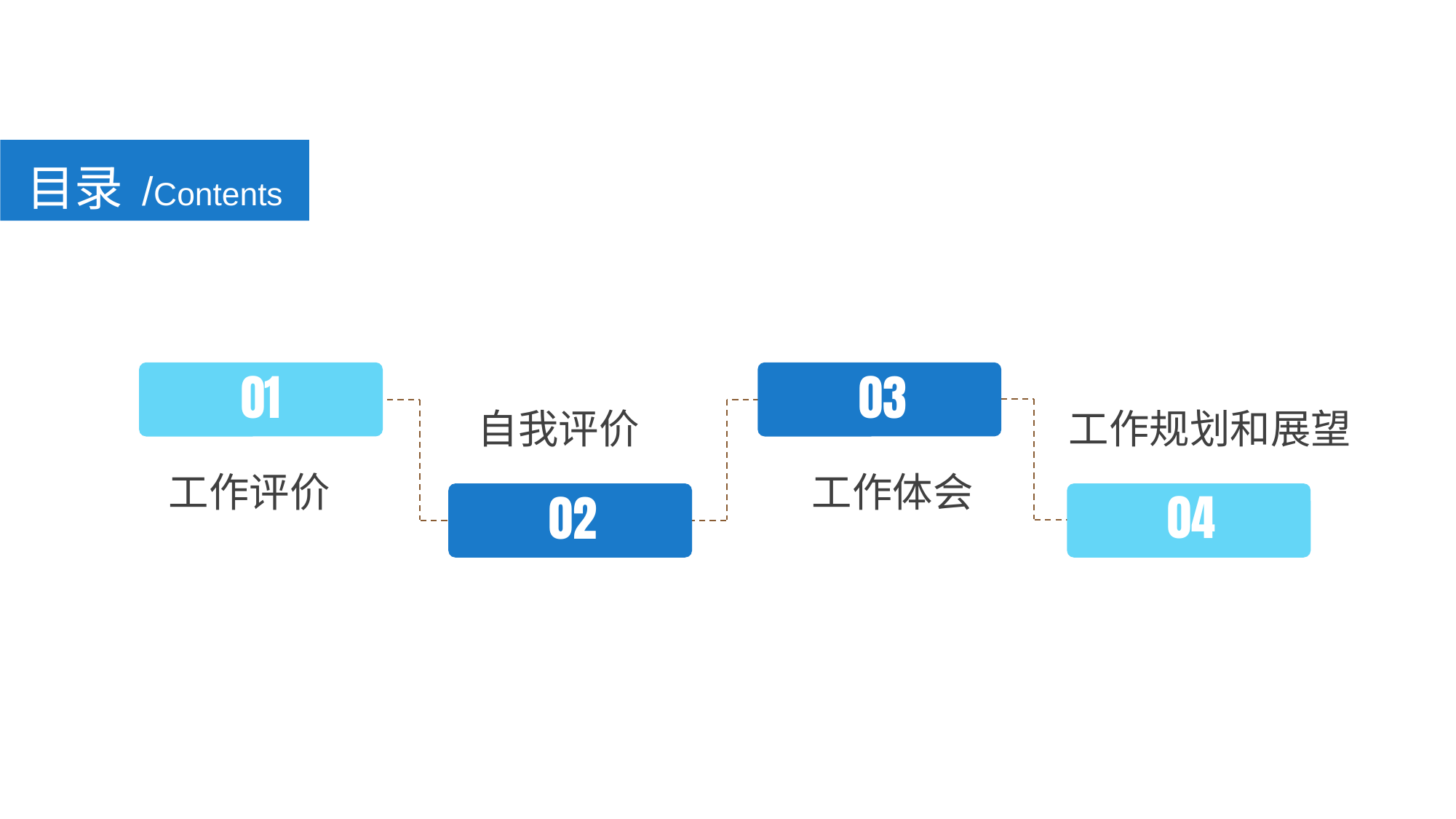

目录 /Contents

01
03
工作规划和展望

自我评价

工作评价
工作体会

04
02